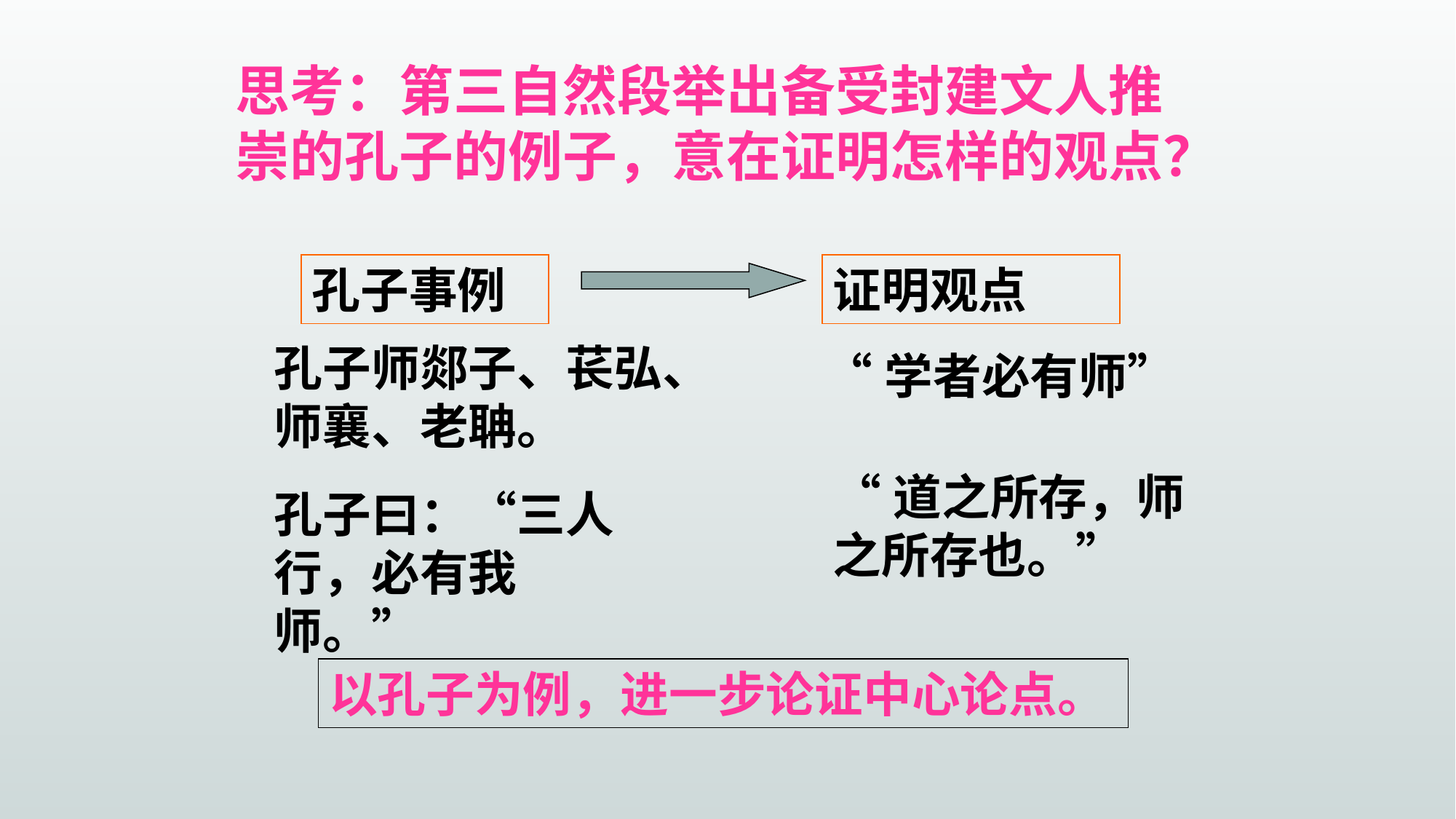

思考：第三自然段举出备受封建文人推崇的孔子的例子，意在证明怎样的观点？

孔子事例
证明观点

孔子师郯子、苌弘、师襄、老聃。
“学者必有师”
“道之所存，师之所存也。”
孔子曰：“三人行，必有我师。”
以孔子为例，进一步论证中心论点。